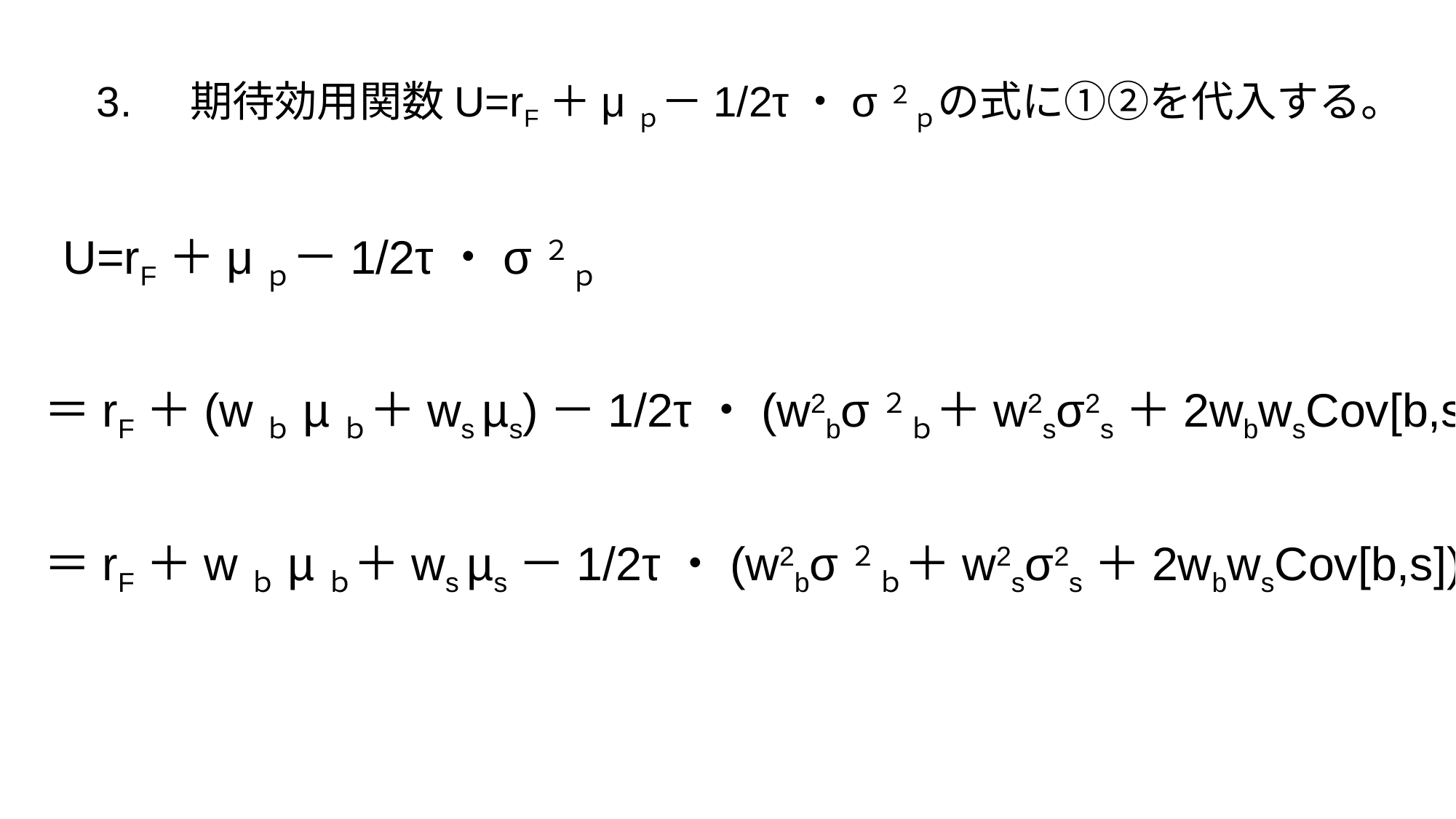

3.
期待効用関数U=rF＋μｐ－1/2τ・σ２ｐの式に①②を代入する。
　U=rF＋μｐ－1/2τ・σ２ｐ

＝rF＋(wｂµｂ＋ws µs)－1/2τ・(w2bσ２ｂ＋w2sσ2s＋2wbwsCov[b,s])

＝rF＋wｂµｂ＋ws µs－1/2τ・(w2bσ２ｂ＋w2sσ2s＋2wbwsCov[b,s])